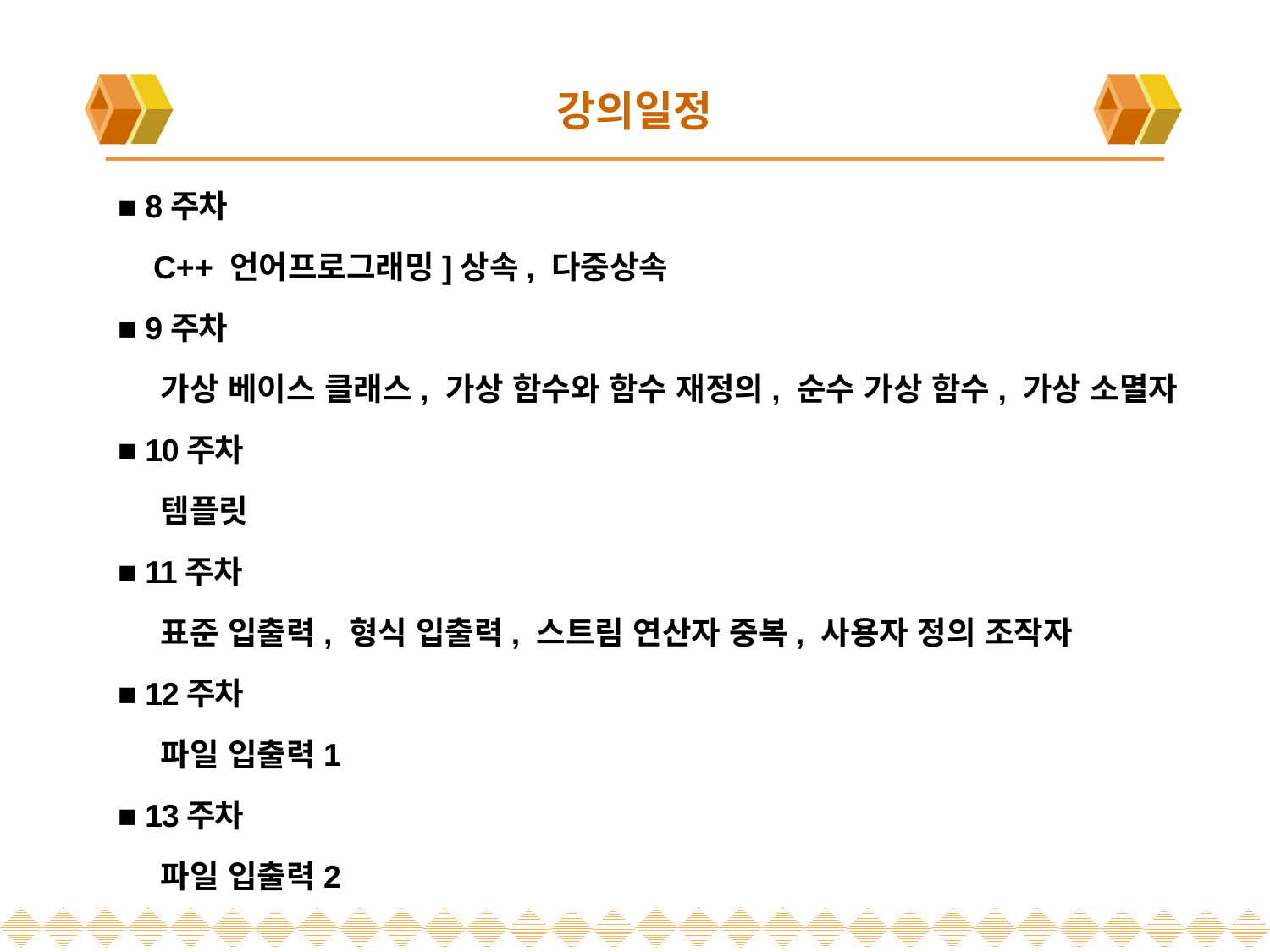

# 강의일정
■ 8주차
    C++ 언어프로그래밍]상속, 다중상속
■ 9주차
    가상 베이스 클래스, 가상 함수와 함수 재정의, 순수 가상 함수, 가상 소멸자
■ 10주차
    템플릿
■ 11주차
    표준 입출력, 형식 입출력, 스트림 연산자 중복, 사용자 정의 조작자
■ 12주차
    파일 입출력1
■ 13주차
    파일 입출력2